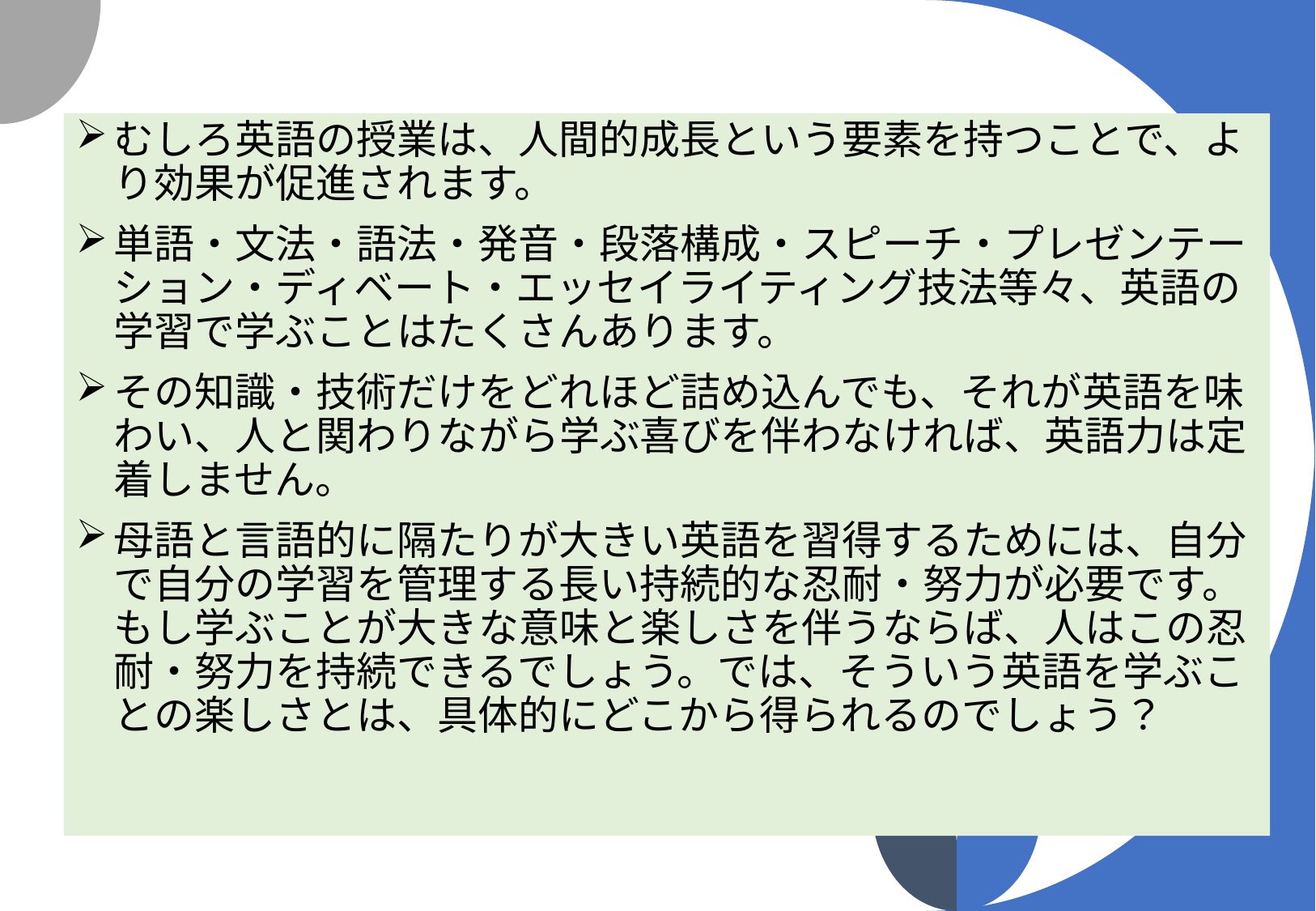

むしろ英語の授業は、人間的成長という要素を持つことで、より効果が促進されます。
単語・文法・語法・発音・段落構成・スピーチ・プレゼンテーション・ディベート・エッセイライティング技法等々、英語の学習で学ぶことはたくさんあります。
その知識・技術だけをどれほど詰め込んでも、それが英語を味わい、人と関わりながら学ぶ喜びを伴わなければ、英語力は定着しません。
母語と言語的に隔たりが大きい英語を習得するためには、自分で自分の学習を管理する長い持続的な忍耐・努力が必要です。もし学ぶことが大きな意味と楽しさを伴うならば、人はこの忍耐・努力を持続できるでしょう。では、そういう英語を学ぶことの楽しさとは、具体的にどこから得られるのでしょう？